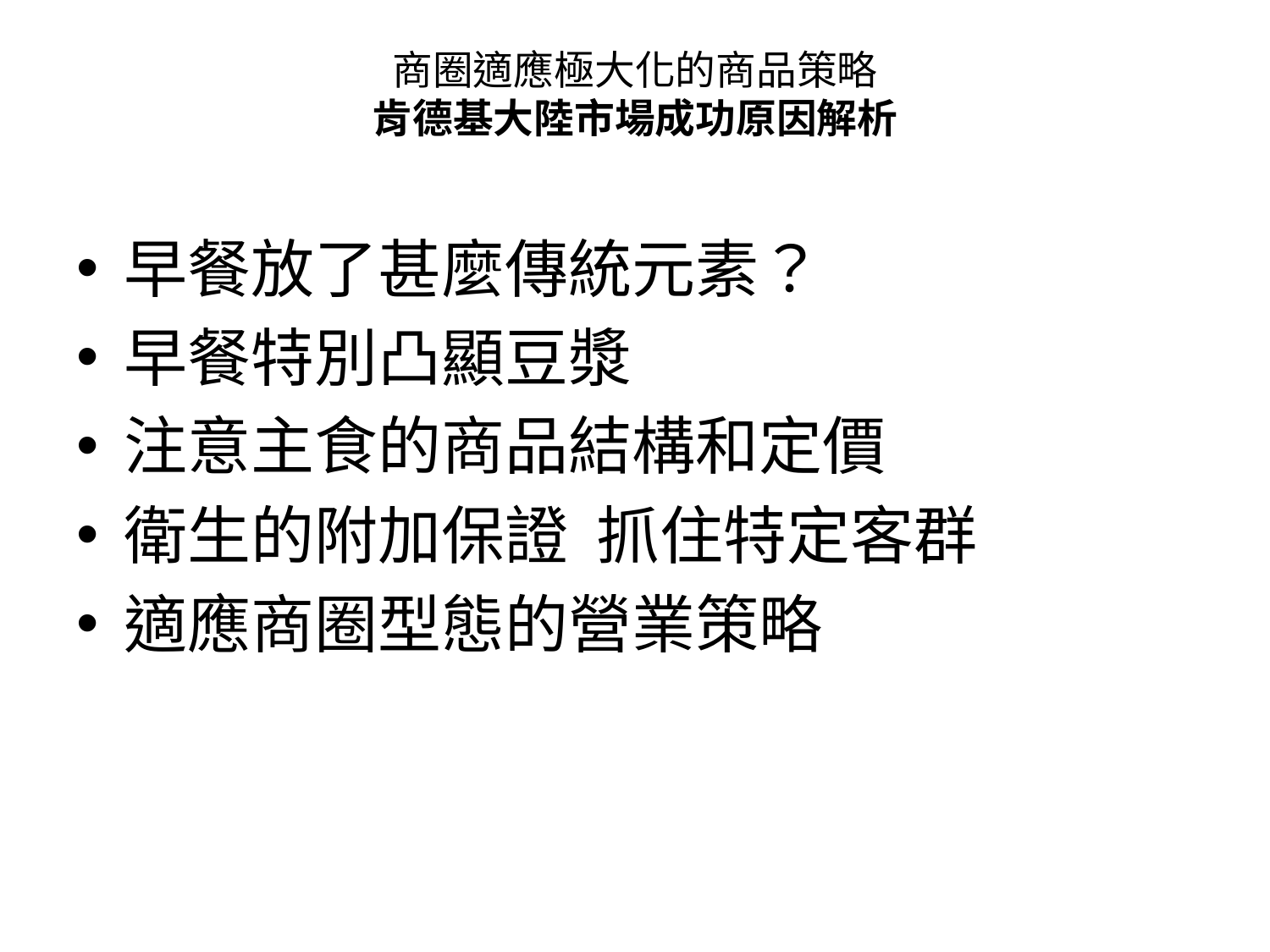

# 商圈適應極大化的商品策略 肯德基大陸市場成功原因解析
早餐放了甚麼傳統元素？
早餐特別凸顯豆漿
注意主食的商品結構和定價
衛生的附加保證  抓住特定客群
適應商圈型態的營業策略